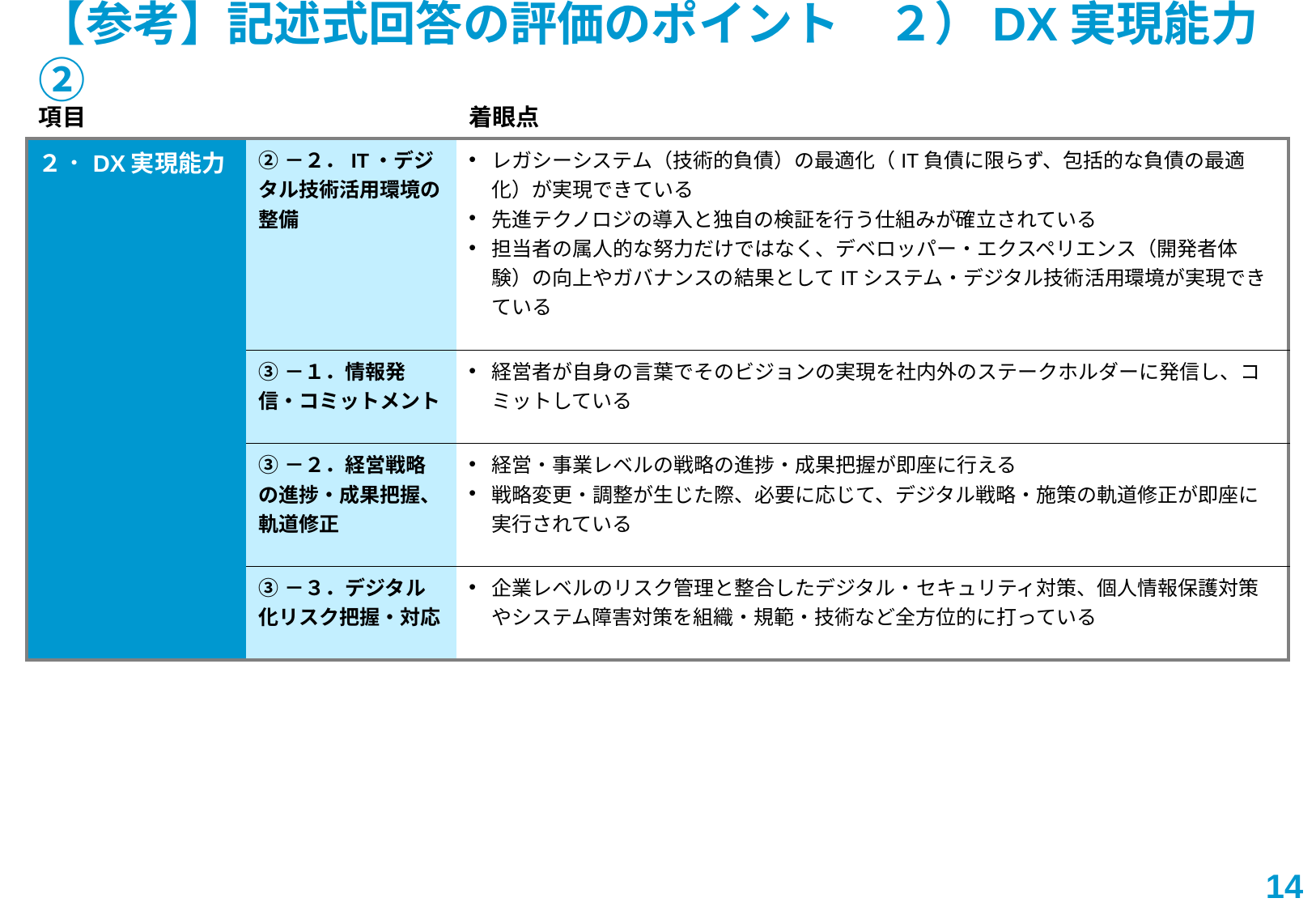

【参考】記述式回答の評価のポイント　２）DX実現能力②
| 項目 |  | 着眼点 |
| --- | --- | --- |
| ２．DX実現能力 | ②－２．IT・デジタル技術活用環境の整備 | レガシーシステム（技術的負債）の最適化（IT負債に限らず、包括的な負債の最適化）が実現できている 先進テクノロジの導入と独自の検証を行う仕組みが確立されている 担当者の属人的な努力だけではなく、デベロッパー・エクスペリエンス（開発者体験）の向上やガバナンスの結果としてITシステム・デジタル技術活用環境が実現できている |
|  | ③－１．情報発信・コミットメント | 経営者が自身の言葉でそのビジョンの実現を社内外のステークホルダーに発信し、コミットしている |
|  | ③－２．経営戦略の進捗・成果把握、軌道修正 | 経営・事業レベルの戦略の進捗・成果把握が即座に行える 戦略変更・調整が生じた際、必要に応じて、デジタル戦略・施策の軌道修正が即座に実行されている |
|  | ③－３．デジタル化リスク把握・対応 | 企業レベルのリスク管理と整合したデジタル・セキュリティ対策、個人情報保護対策やシステム障害対策を組織・規範・技術など全方位的に打っている |
14